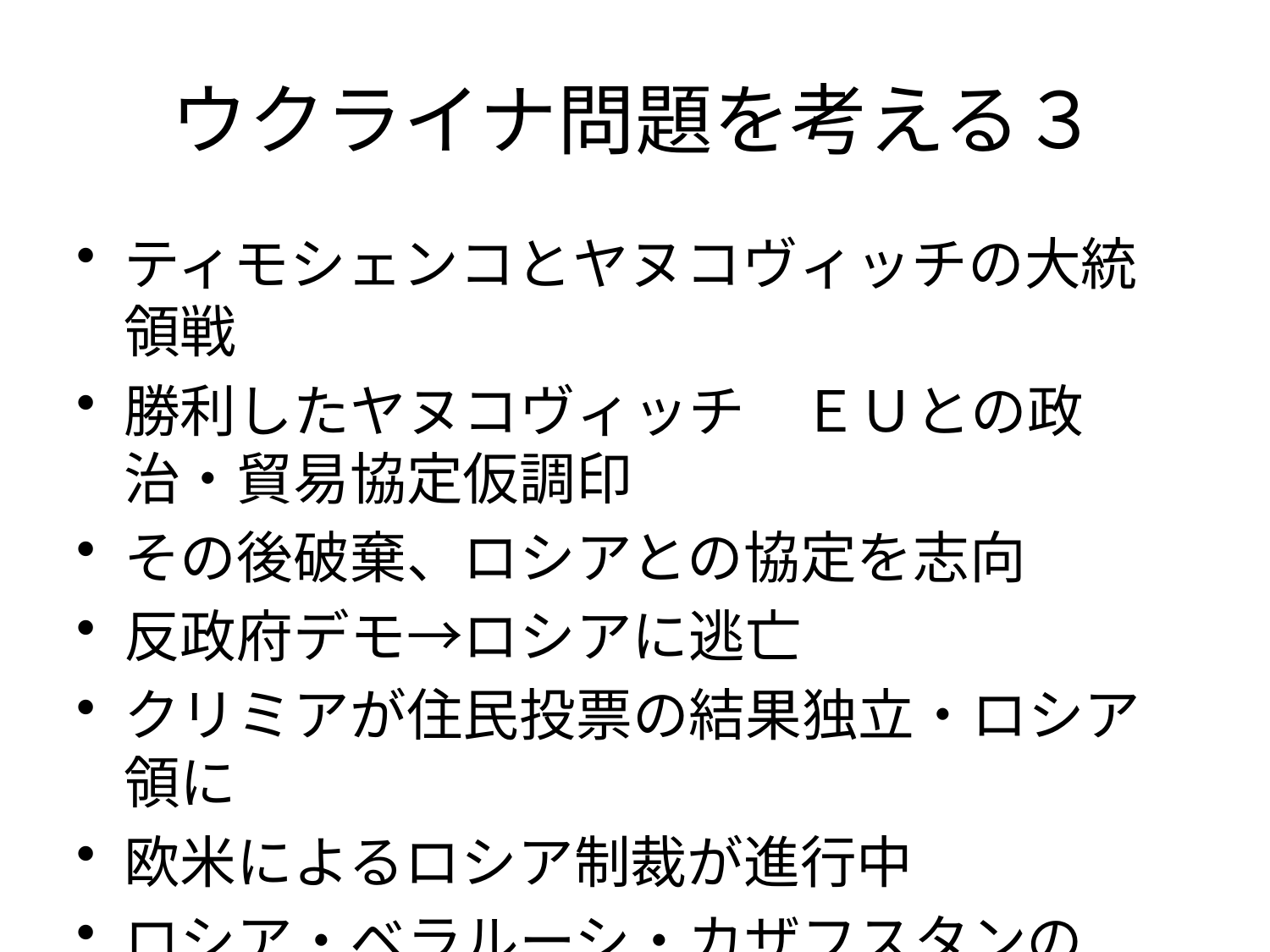

# ウクライナ問題を考える３
ティモシェンコとヤヌコヴィッチの大統領戦
勝利したヤヌコヴィッチ　ＥＵとの政治・貿易協定仮調印
その後破棄、ロシアとの協定を志向
反政府デモ→ロシアに逃亡
クリミアが住民投票の結果独立・ロシア領に
欧米によるロシア制裁が進行中
ロシア・ベラルーシ・カザフスタンのユーラシア経済連合成立（５月２９日）